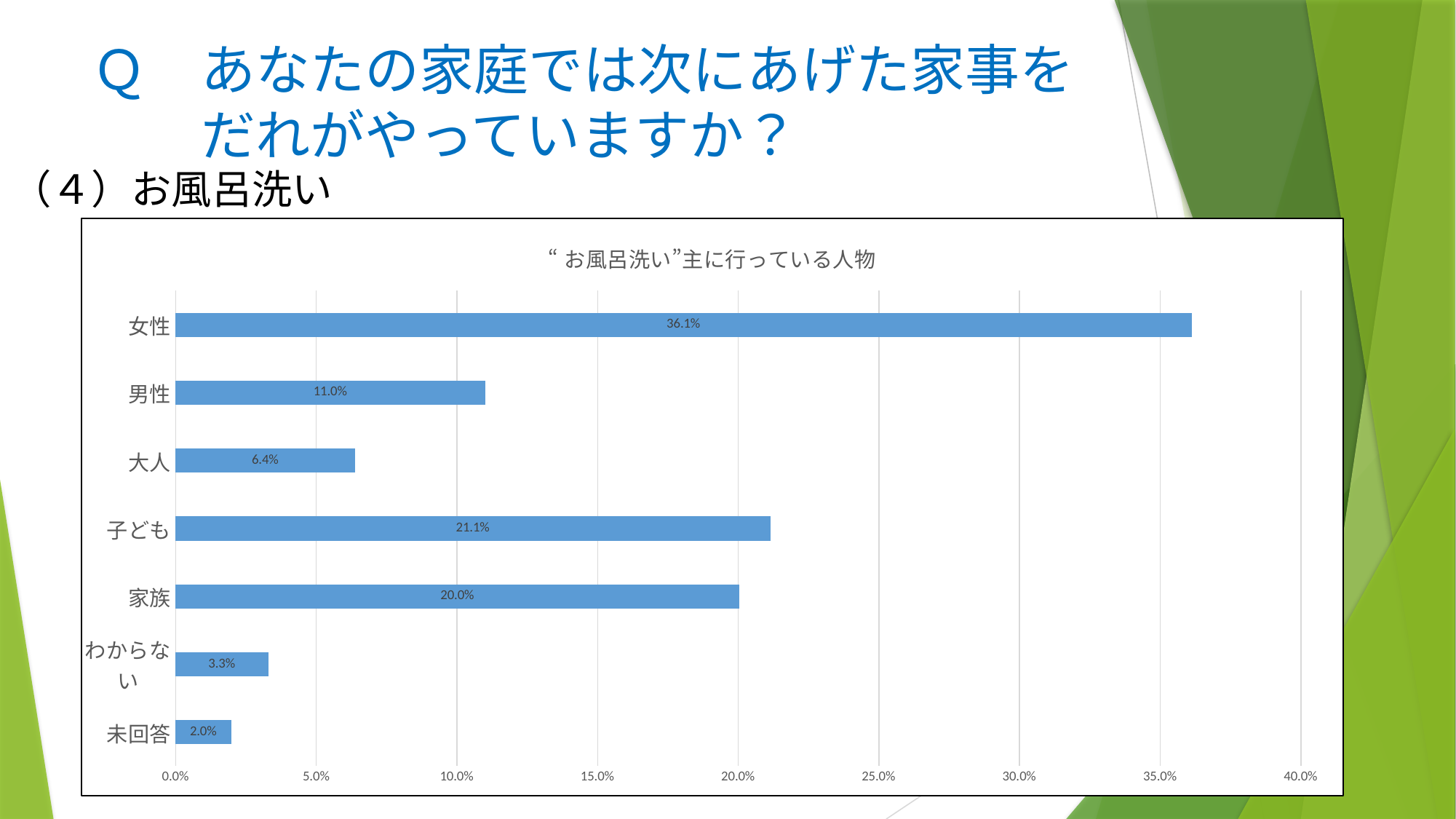

# Ｑ　あなたの家庭では次にあげた家事を 　　だれがやっていますか？
（４）お風呂洗い

### Chart: “お風呂洗い”主に行っている人物

| Category | 計 |
|---|---|
| 女性 | 0.36123348017621143 |
| 男性 | 0.11013215859030837 |
| 大人 | 0.06387665198237885 |
| 子ども | 0.21145374449339208 |
| 家族 | 0.20044052863436124 |
| わからない | 0.03303964757709251 |
| 未回答 | 0.019823788546255508 |